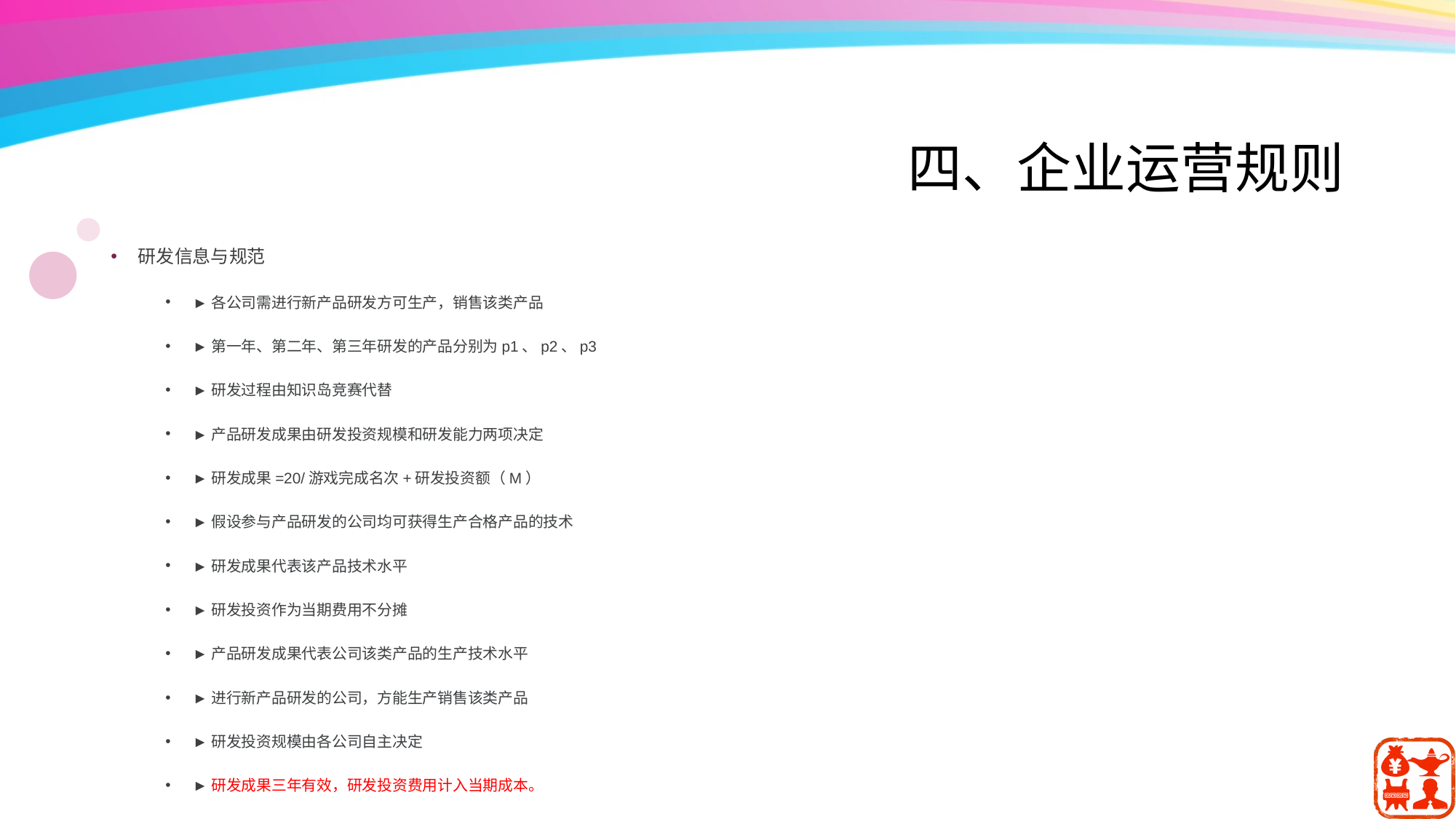

# 四、企业运营规则

研发信息与规范
►各公司需进行新产品研发方可生产，销售该类产品
►第一年、第二年、第三年研发的产品分别为p1、p2、p3
►研发过程由知识岛竞赛代替
►产品研发成果由研发投资规模和研发能力两项决定
►研发成果=20/游戏完成名次+研发投资额（M）
►假设参与产品研发的公司均可获得生产合格产品的技术
►研发成果代表该产品技术水平
►研发投资作为当期费用不分摊
►产品研发成果代表公司该类产品的生产技术水平
►进行新产品研发的公司，方能生产销售该类产品
►研发投资规模由各公司自主决定
►研发成果三年有效，研发投资费用计入当期成本。